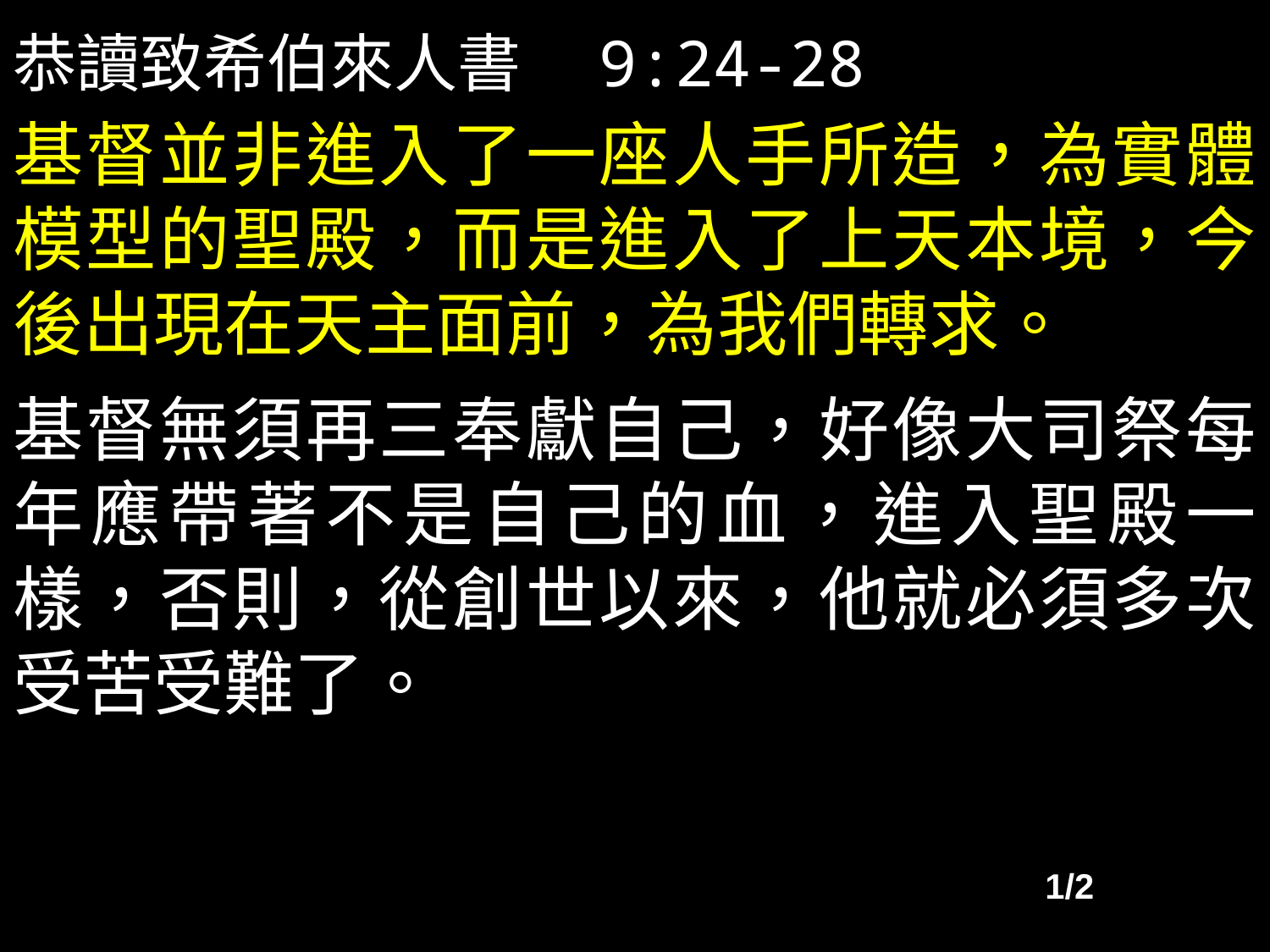

恭讀致希伯來人書　9:24-28
基督並非進入了一座人手所造，為實體模型的聖殿，而是進入了上天本境，今後出現在天主面前，為我們轉求。
基督無須再三奉獻自己，好像大司祭每年應帶著不是自己的血，進入聖殿一樣，否則，從創世以來，他就必須多次受苦受難了。

1/2